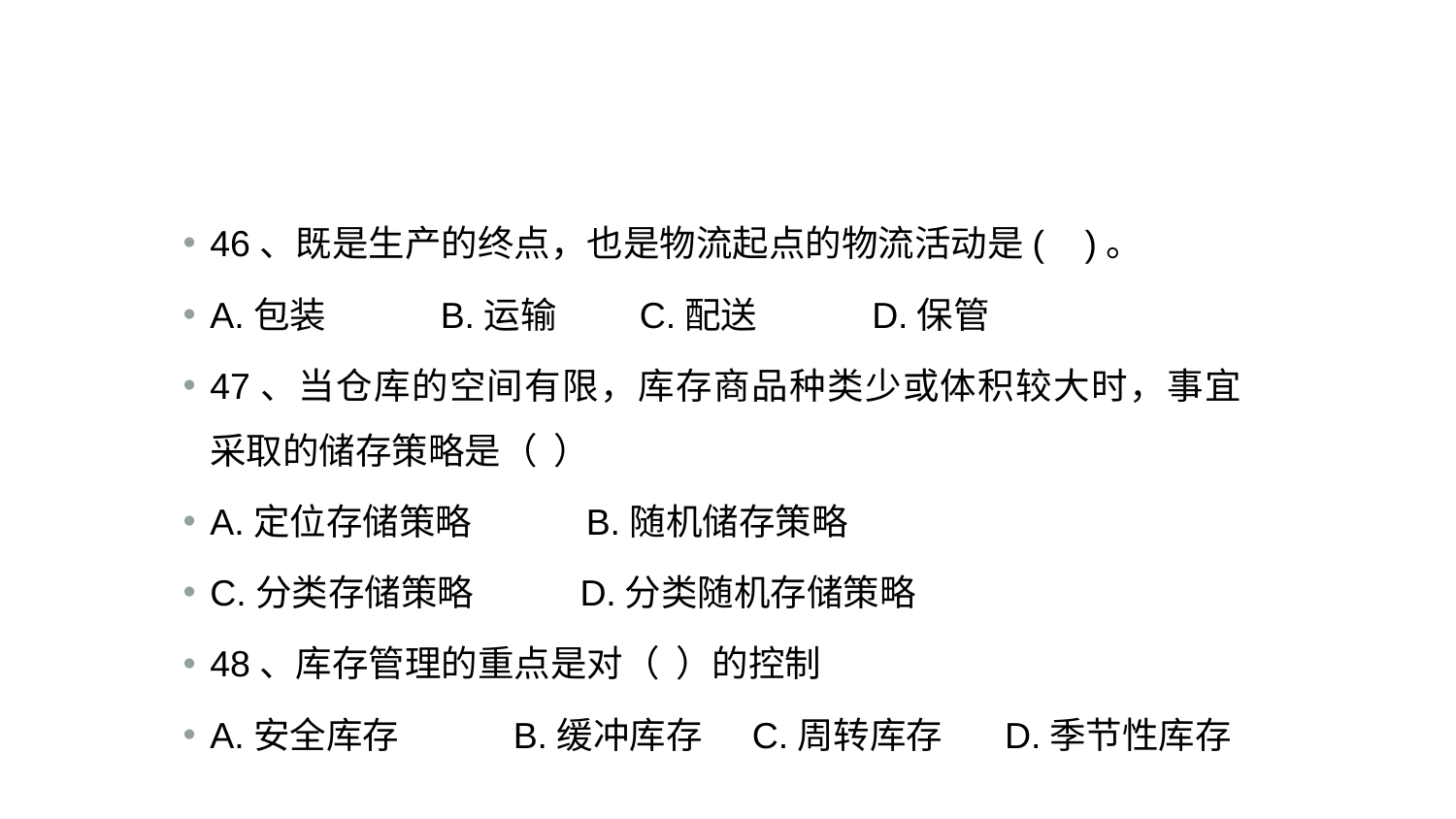

#
46、既是生产的终点，也是物流起点的物流活动是(    )。
A.包装    　　B.运输         C.配送    　　D.保管
47、当仓库的空间有限，库存商品种类少或体积较大时，事宜采取的储存策略是（  ）
A.定位存储策略    　　B.随机储存策略
C.分类存储策略   　　D.分类随机存储策略
48、库存管理的重点是对（  ）的控制
A.安全库存    　　B.缓冲库存     C.周转库存 　 D.季节性库存